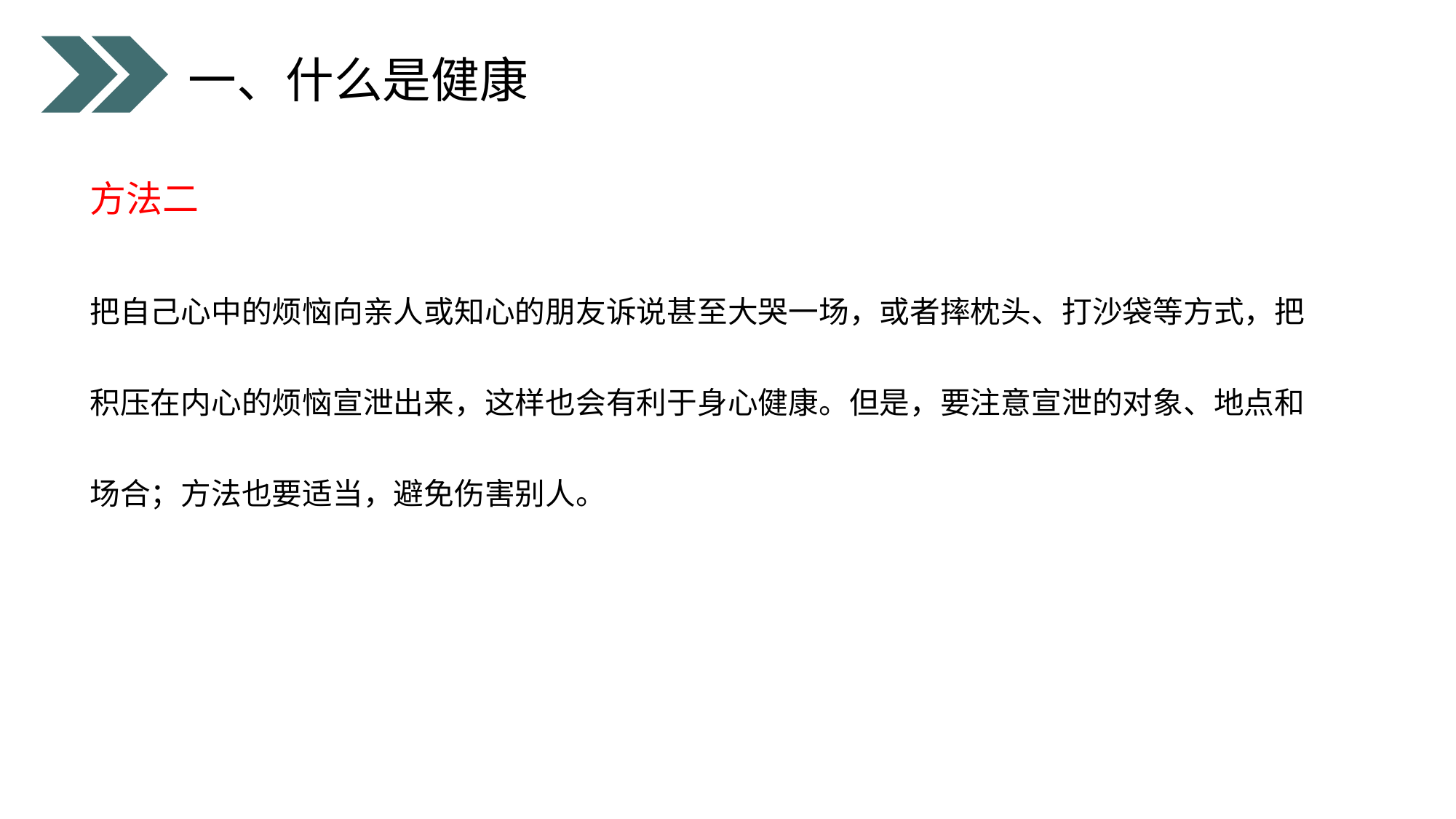

一、什么是健康
方法二
把自己心中的烦恼向亲人或知心的朋友诉说甚至大哭一场，或者摔枕头、打沙袋等方式，把积压在内心的烦恼宣泄出来，这样也会有利于身心健康。但是，要注意宣泄的对象、地点和场合；方法也要适当，避免伤害别人。